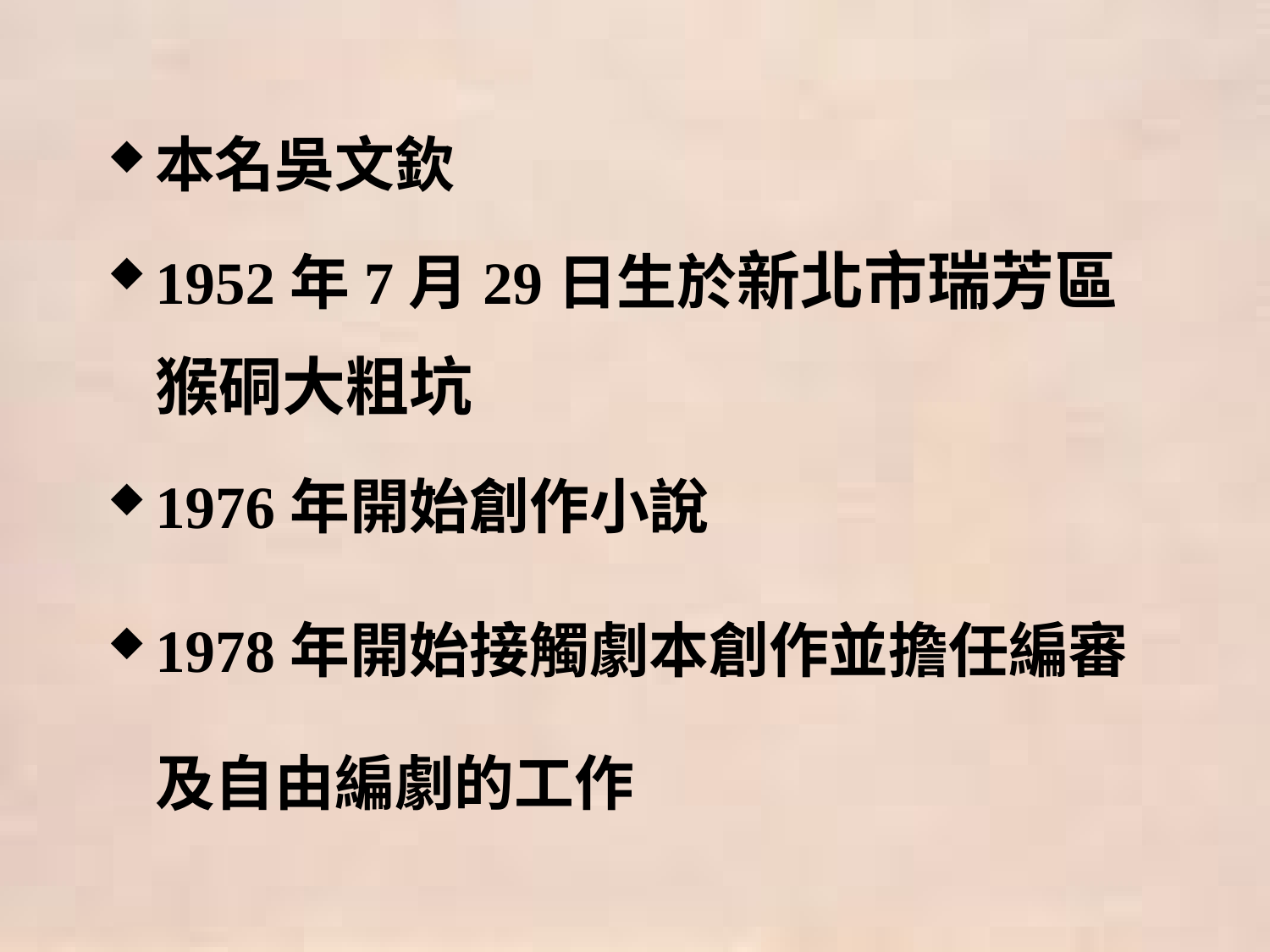

本名吳文欽
1952年7月29日生於新北市瑞芳區猴硐大粗坑
1976年開始創作小說
1978年開始接觸劇本創作並擔任編審及自由編劇的工作